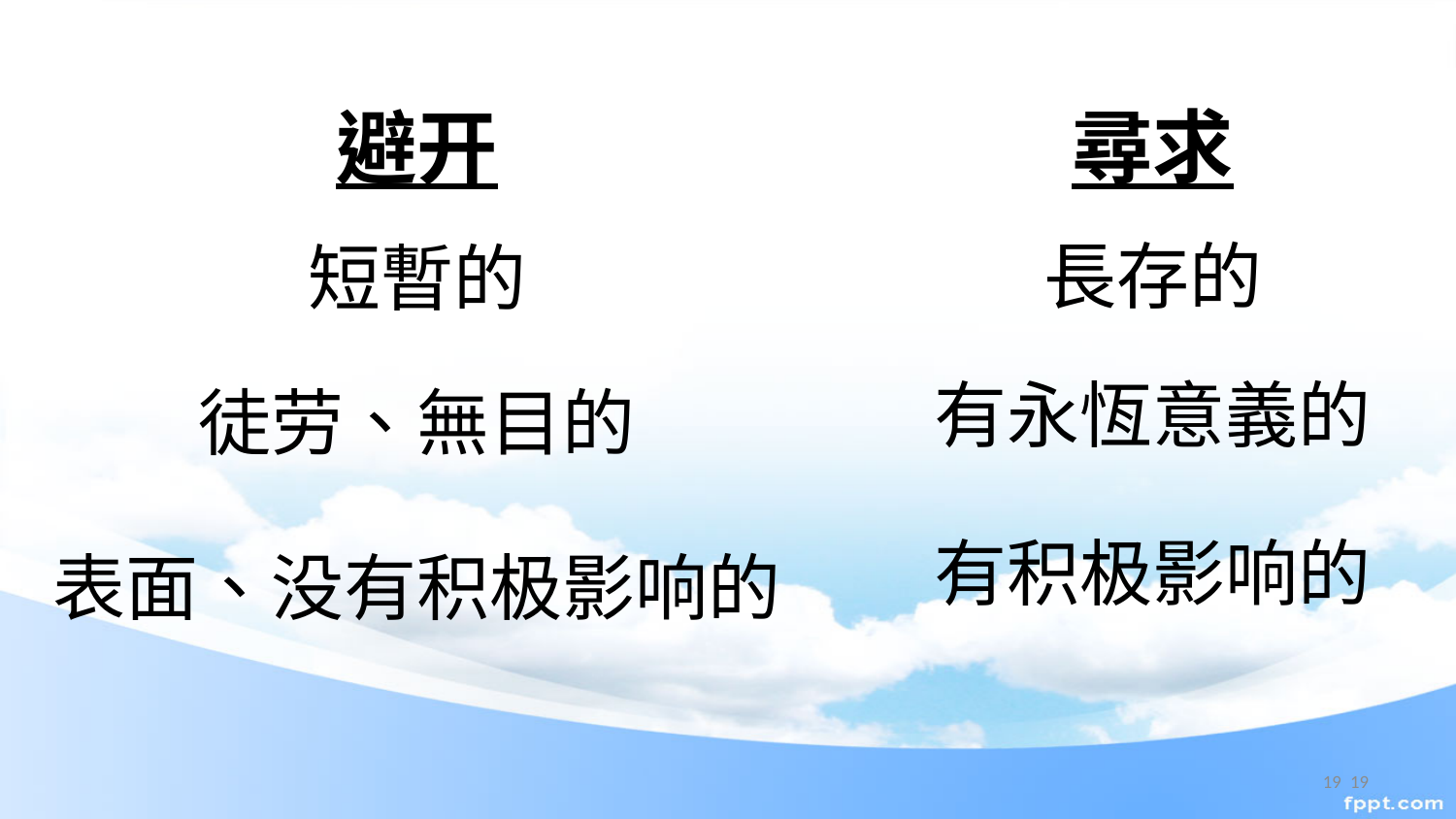

| 尋求 |
| --- |
| 長存的 |
| 有永恆意義的 |
| 有积极影响的 |
| 避开 |
| --- |
| 短暫的 |
| 徒劳、無目的 |
| 表面、没有积极影响的 |
19
19